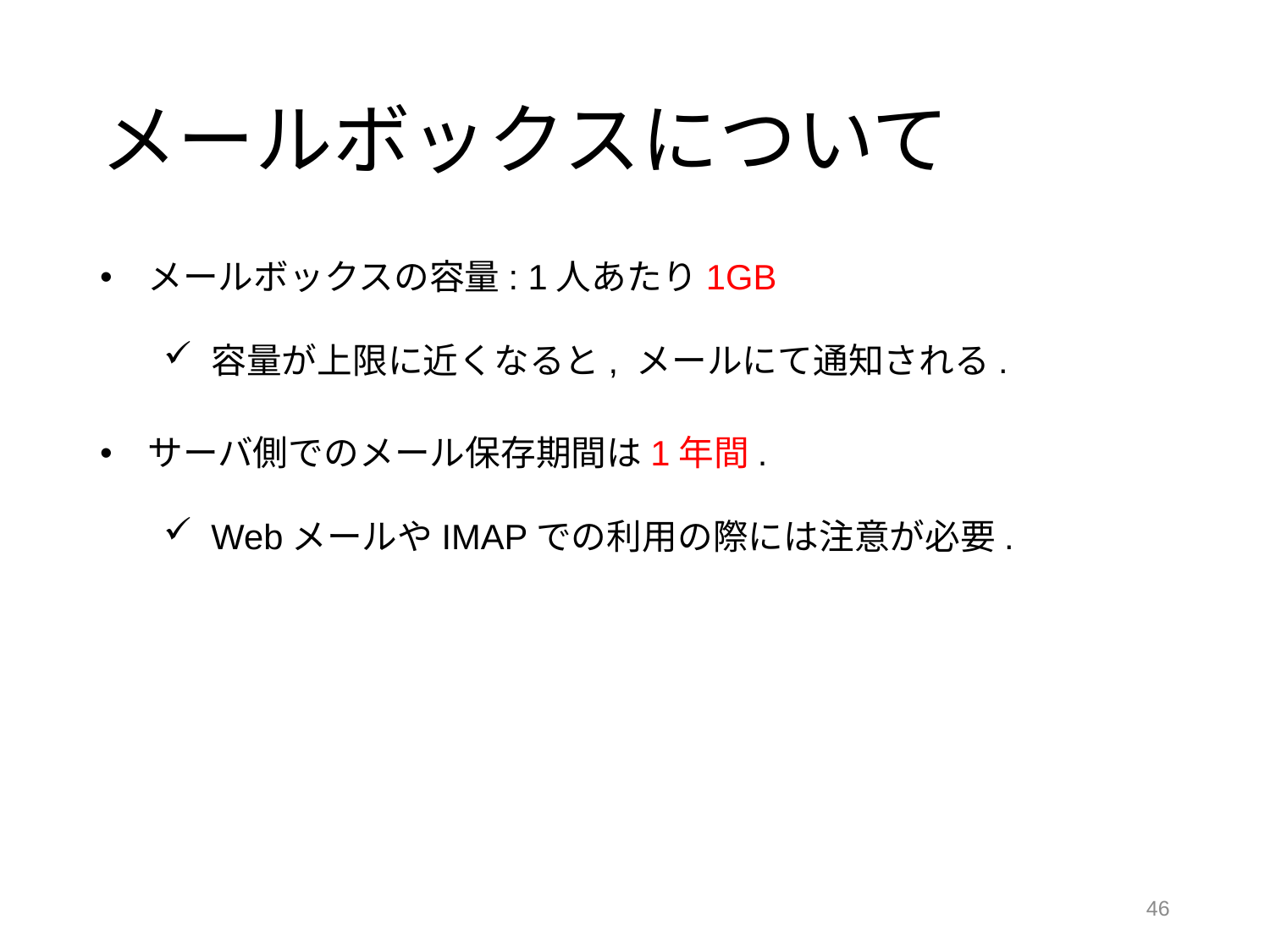

# メールボックスについて
メールボックスの容量: 1人あたり1GB

容量が上限に近くなると, メールにて通知される.

サーバ側でのメール保存期間は1年間.

WebメールやIMAPでの利用の際には注意が必要.
46